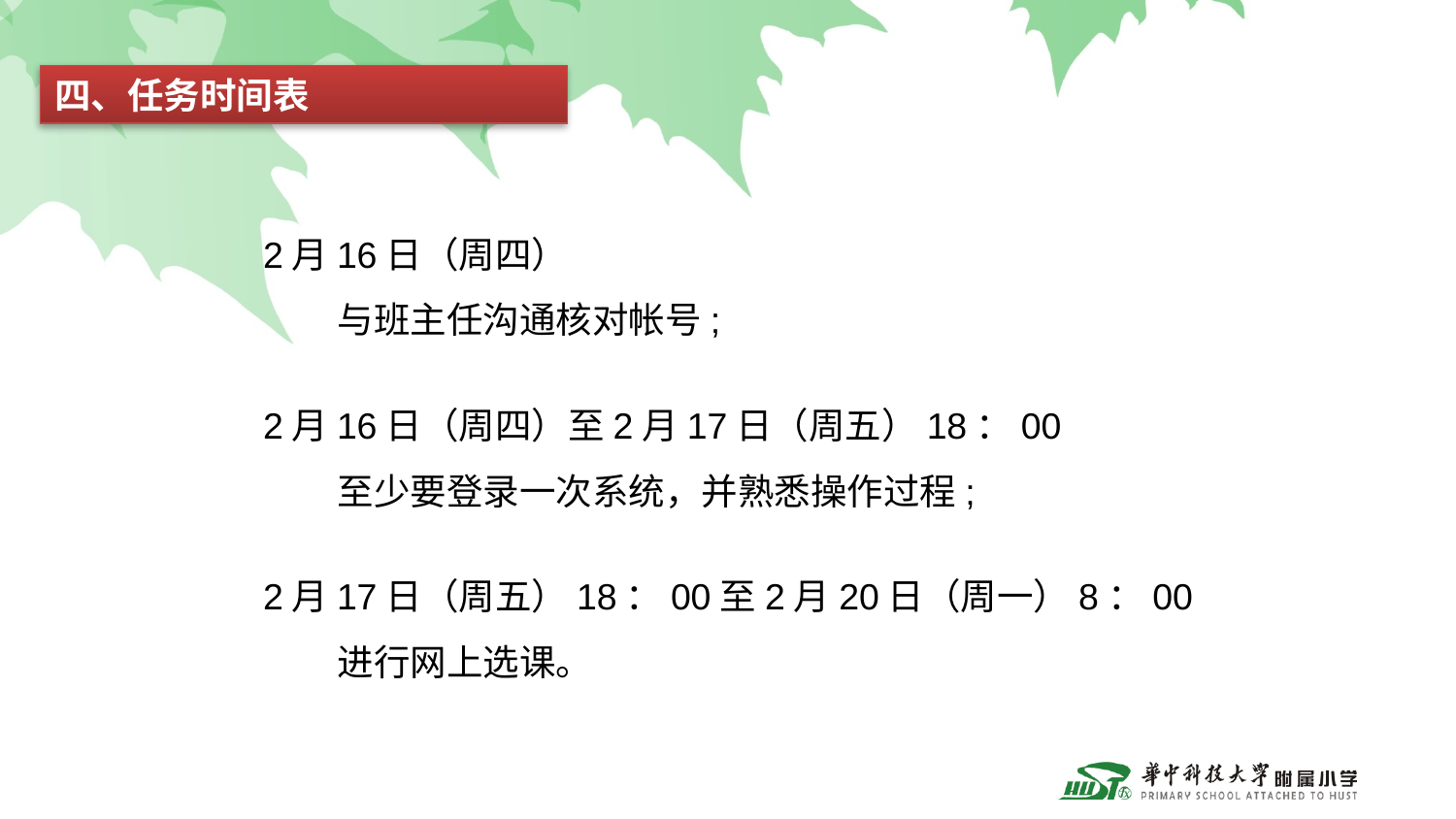

四、任务时间表
2月16日（周四）
        与班主任沟通核对帐号;

2月16日（周四）至2月17日（周五）18：00
        至少要登录一次系统，并熟悉操作过程;

2月17日（周五）18：00至2月20日（周一）8：00
        进行网上选课。